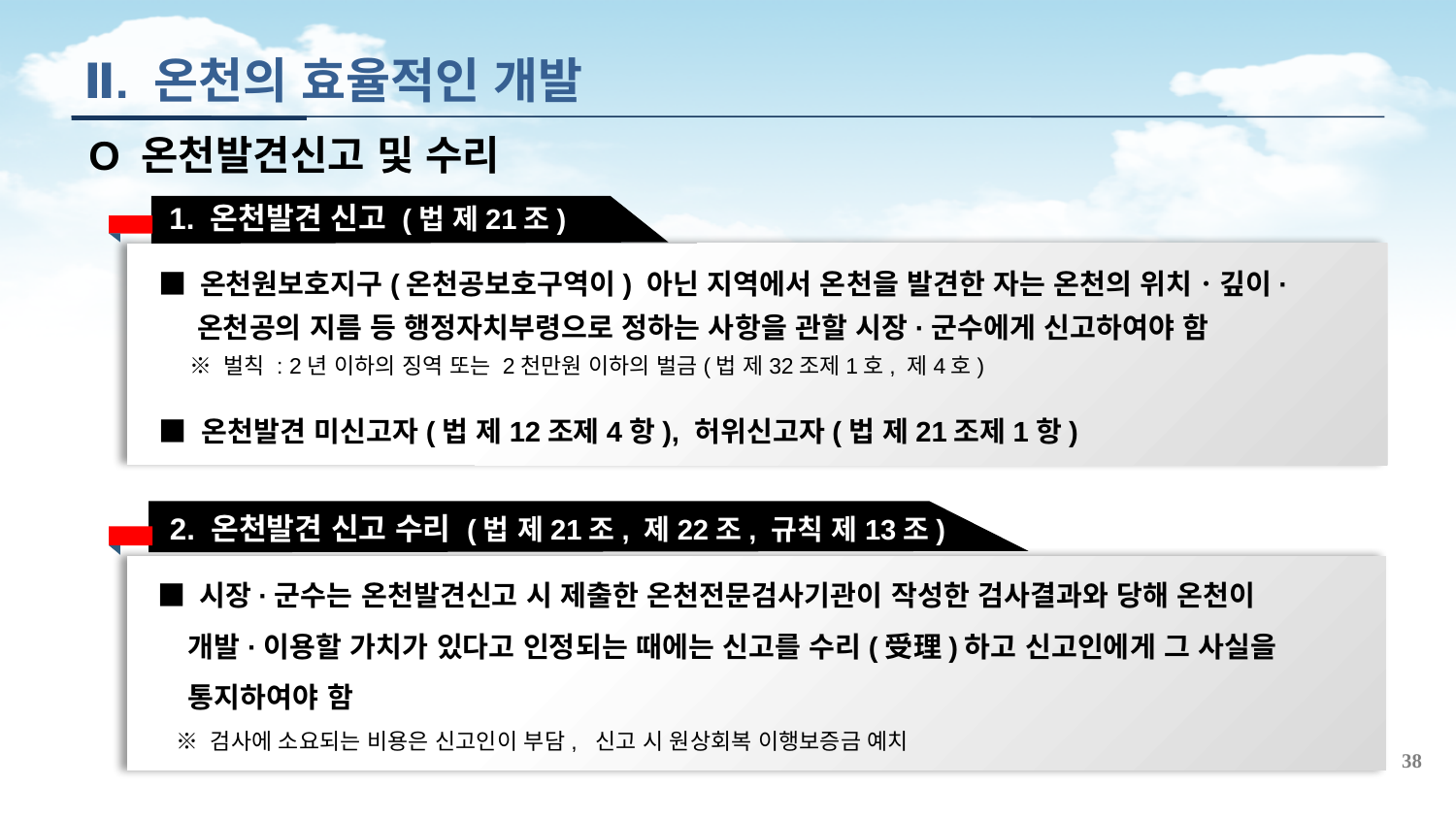

Ⅱ. 온천의 효율적인 개발
O 온천발견신고 및 수리
1. 온천발견 신고 (법 제21조)

■ 온천원보호지구(온천공보호구역이) 아닌 지역에서 온천을 발견한 자는 온천의 위치ㆍ깊이·
    온천공의 지름 등 행정자치부령으로 정하는 사항을 관할 시장·군수에게 신고하여야 함
     ※ 벌칙 : 2년 이하의 징역 또는 2천만원 이하의 벌금(법 제32조제1호, 제4호)

■ 온천발견 미신고자(법 제12조제4항), 허위신고자(법 제21조제1항)

2. 온천발견 신고 수리 (법 제21조, 제22조, 규칙 제13조)

■ 시장·군수는 온천발견신고 시 제출한 온천전문검사기관이 작성한 검사결과와 당해 온천이
   개발·이용할 가치가 있다고 인정되는 때에는 신고를 수리(受理)하고 신고인에게 그 사실을
   통지하여야 함
   ※ 검사에 소요되는 비용은 신고인이 부담,  신고 시 원상회복 이행보증금 예치

38